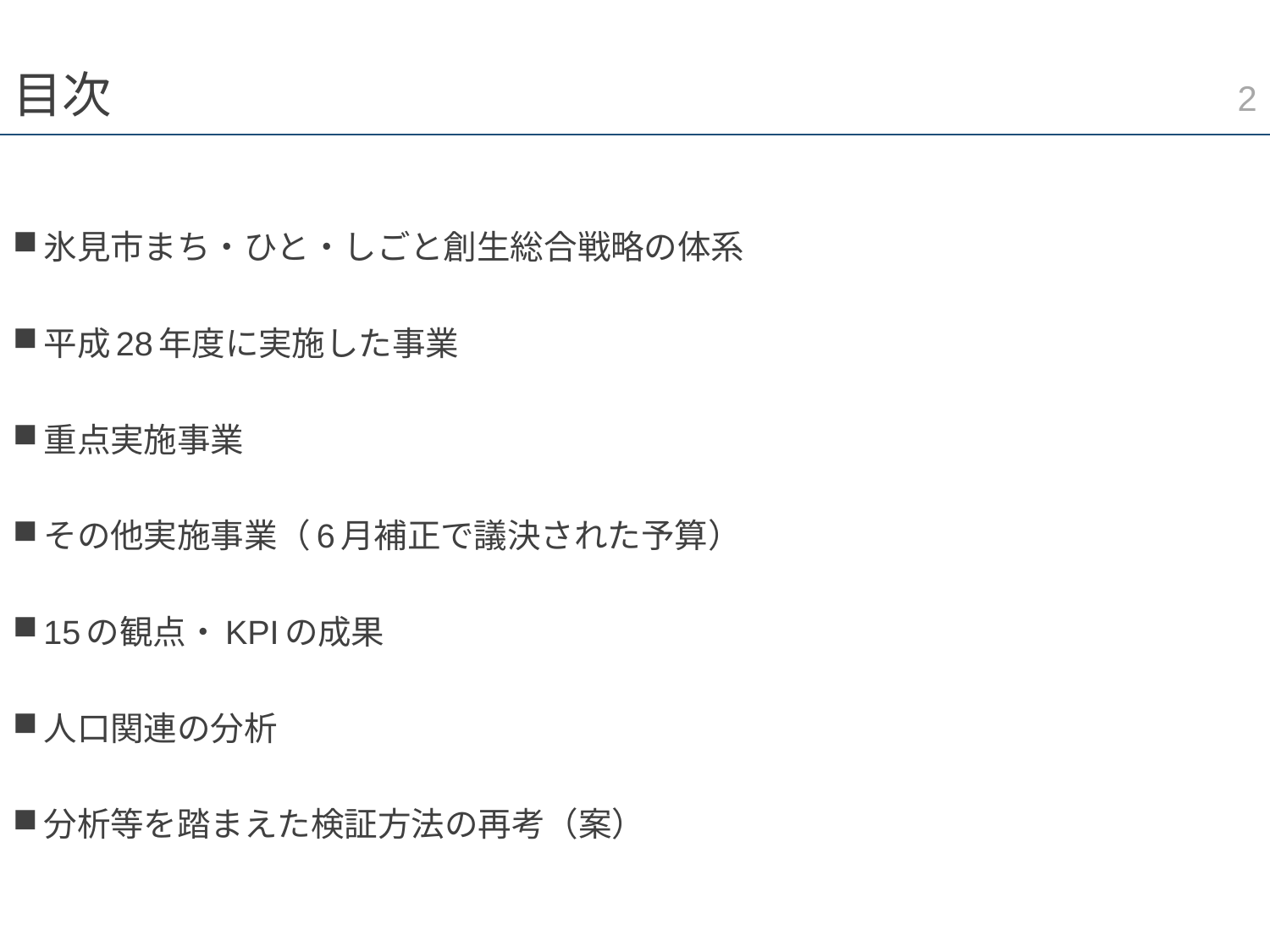

2
# 目次
氷見市まち・ひと・しごと創生総合戦略の体系

平成28年度に実施した事業

重点実施事業

その他実施事業（6月補正で議決された予算）

15の観点・KPIの成果

人口関連の分析

分析等を踏まえた検証方法の再考（案）